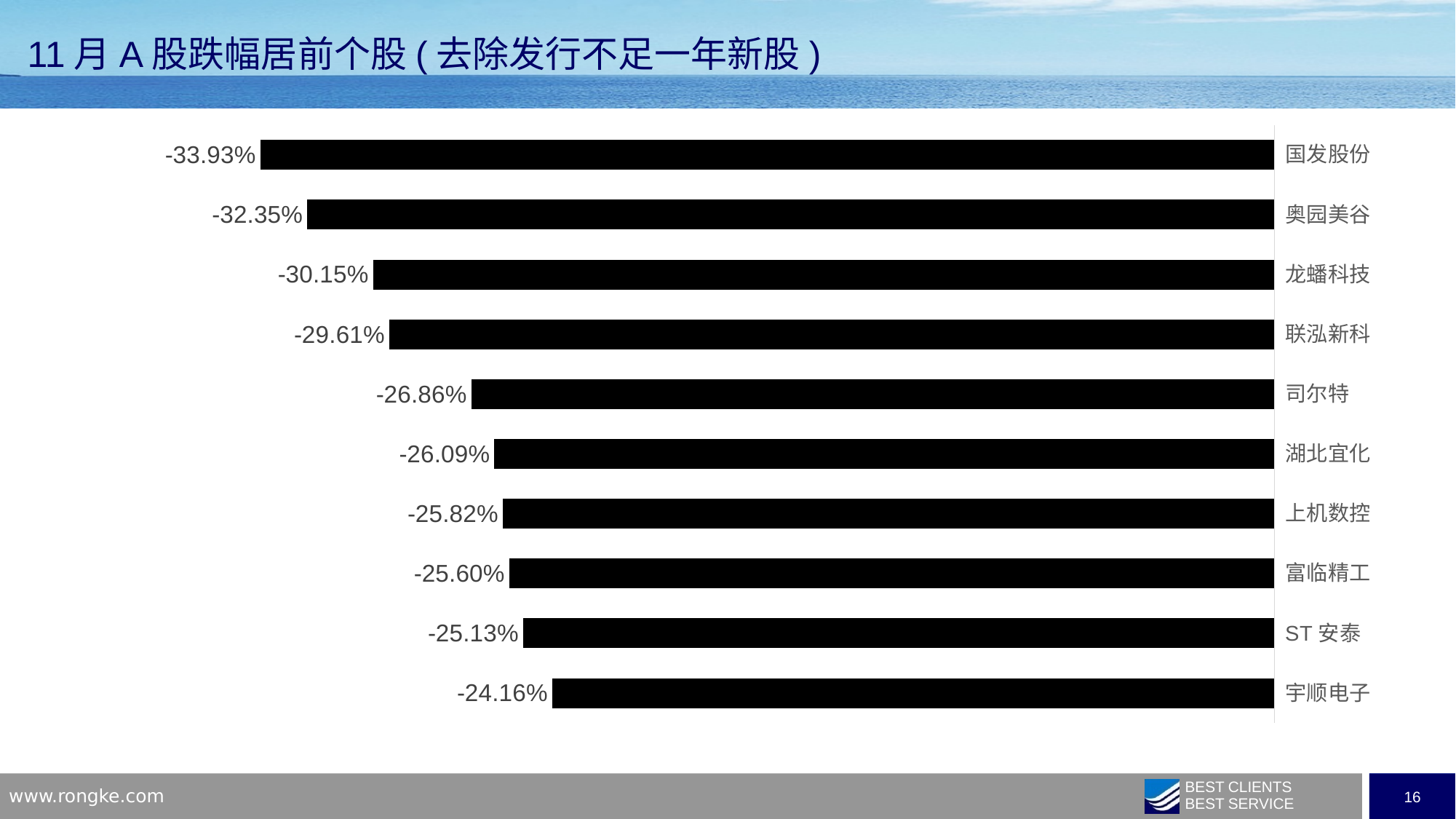

11月A股跌幅居前个股(去除发行不足一年新股)

### Chart

| Category | 系列 1 |
|---|---|
| 宇顺电子 | -0.2415841584158417 |
| ST安泰 | -0.2512820512820513 |
| 富临精工 | -0.25598563447725464 |
| 上机数控 | -0.25815081090118697 |
| 湖北宜化 | -0.26092233009708743 |
| 司尔特 | -0.26864590876176686 |
| 联泓新科 | -0.2960605539308446 |
| 龙蟠科技 | -0.30150184188155293 |
| 奥园美谷 | -0.32351097178683375 |
| 国发股份 | -0.33926805143422345 |